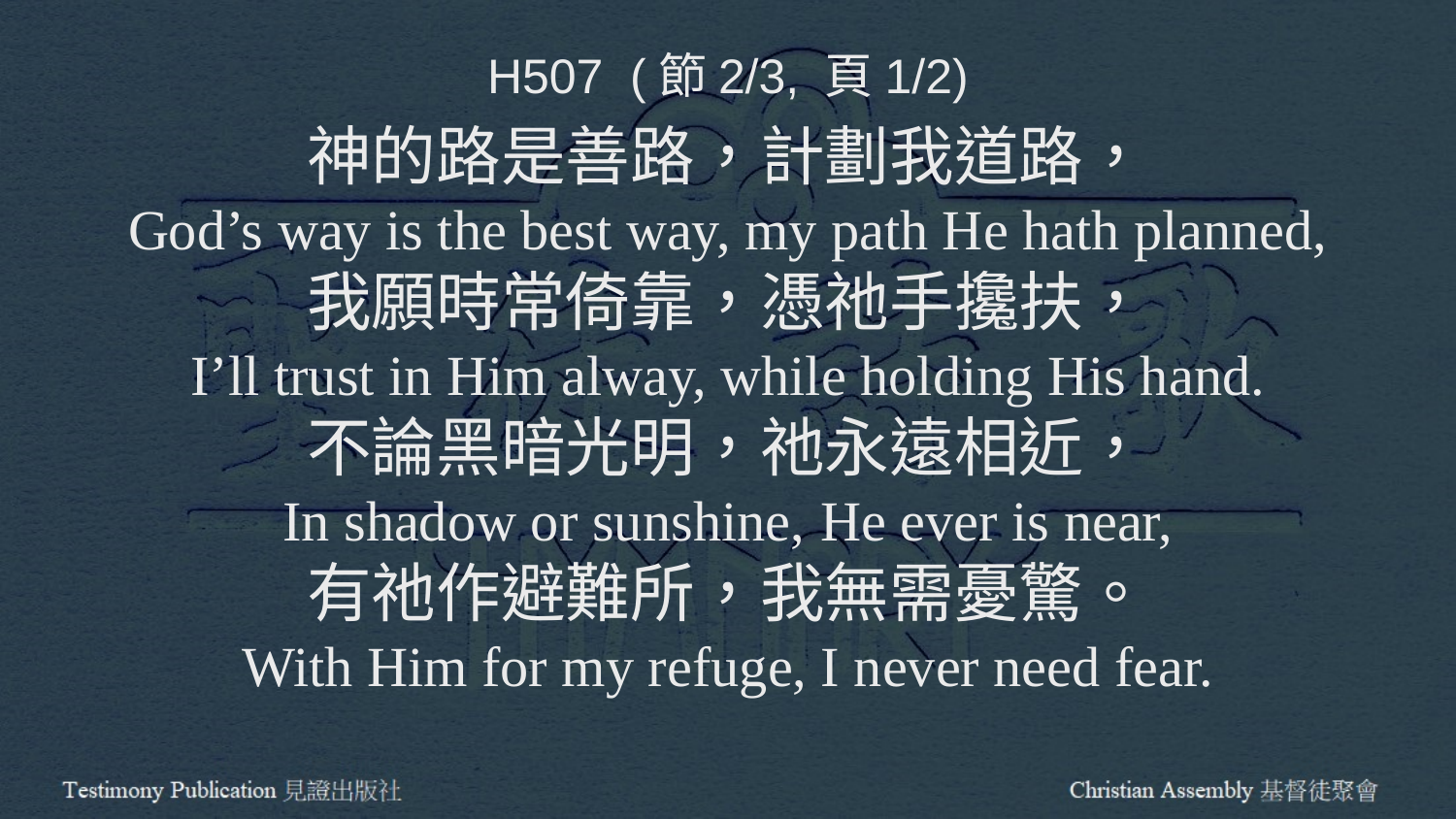

H507  (節2/3, 頁1/2)
神的路是善路，計劃我道路，
God’s way is the best way, my path He hath planned,
我願時常倚靠，憑祂手攙扶，
I’ll trust in Him alway, while holding His hand.
不論黑暗光明，祂永遠相近，
In shadow or sunshine, He ever is near,
有祂作避難所，我無需憂驚。
With Him for my refuge, I never need fear.